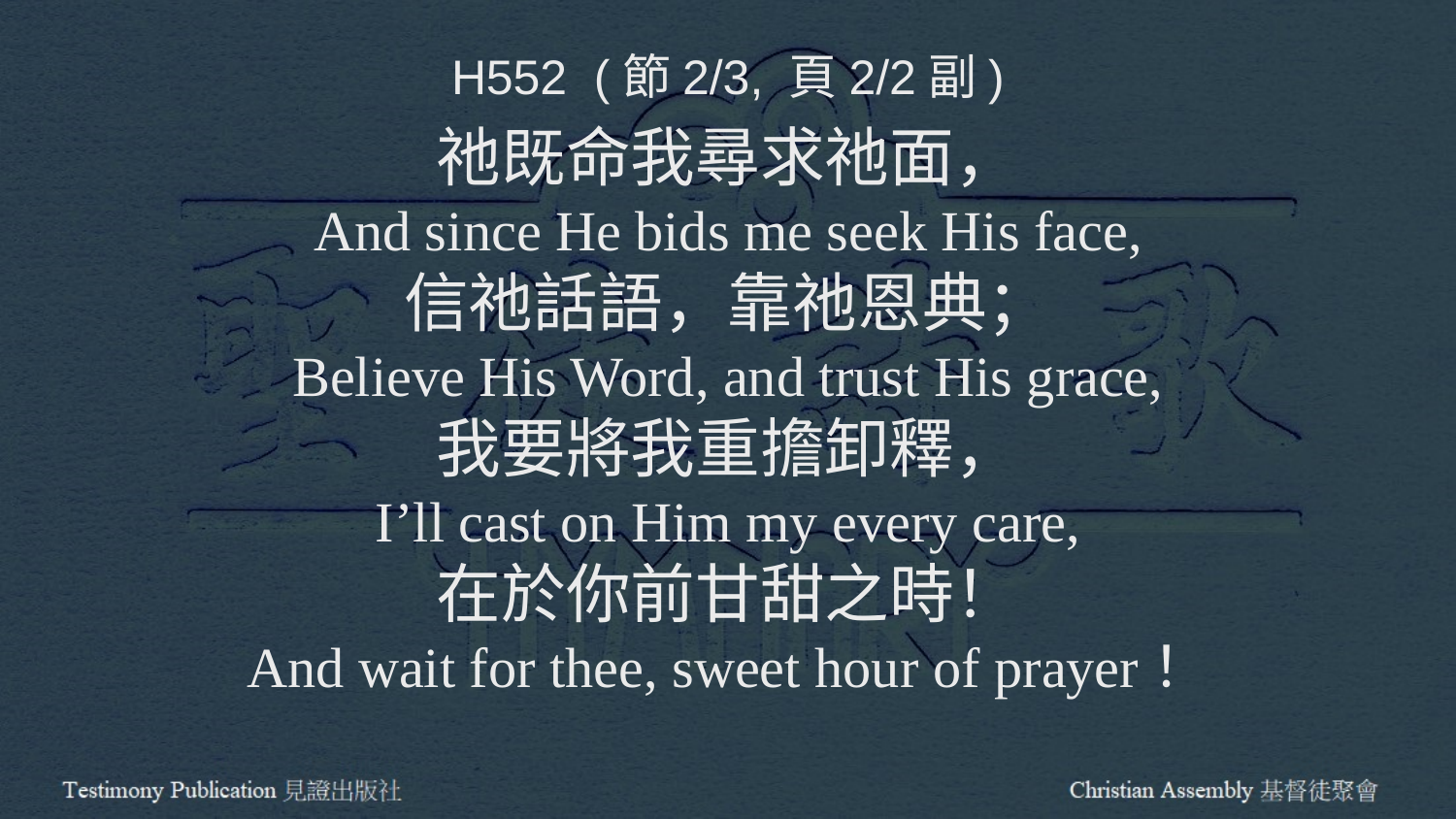

H552  (節2/3, 頁2/2副)
祂既命我尋求祂面，
And since He bids me seek His face,
信祂話語，靠祂恩典；
Believe His Word, and trust His grace,
我要將我重擔卸釋，
I’ll cast on Him my every care,
在於你前甘甜之時！
And wait for thee, sweet hour of prayer！